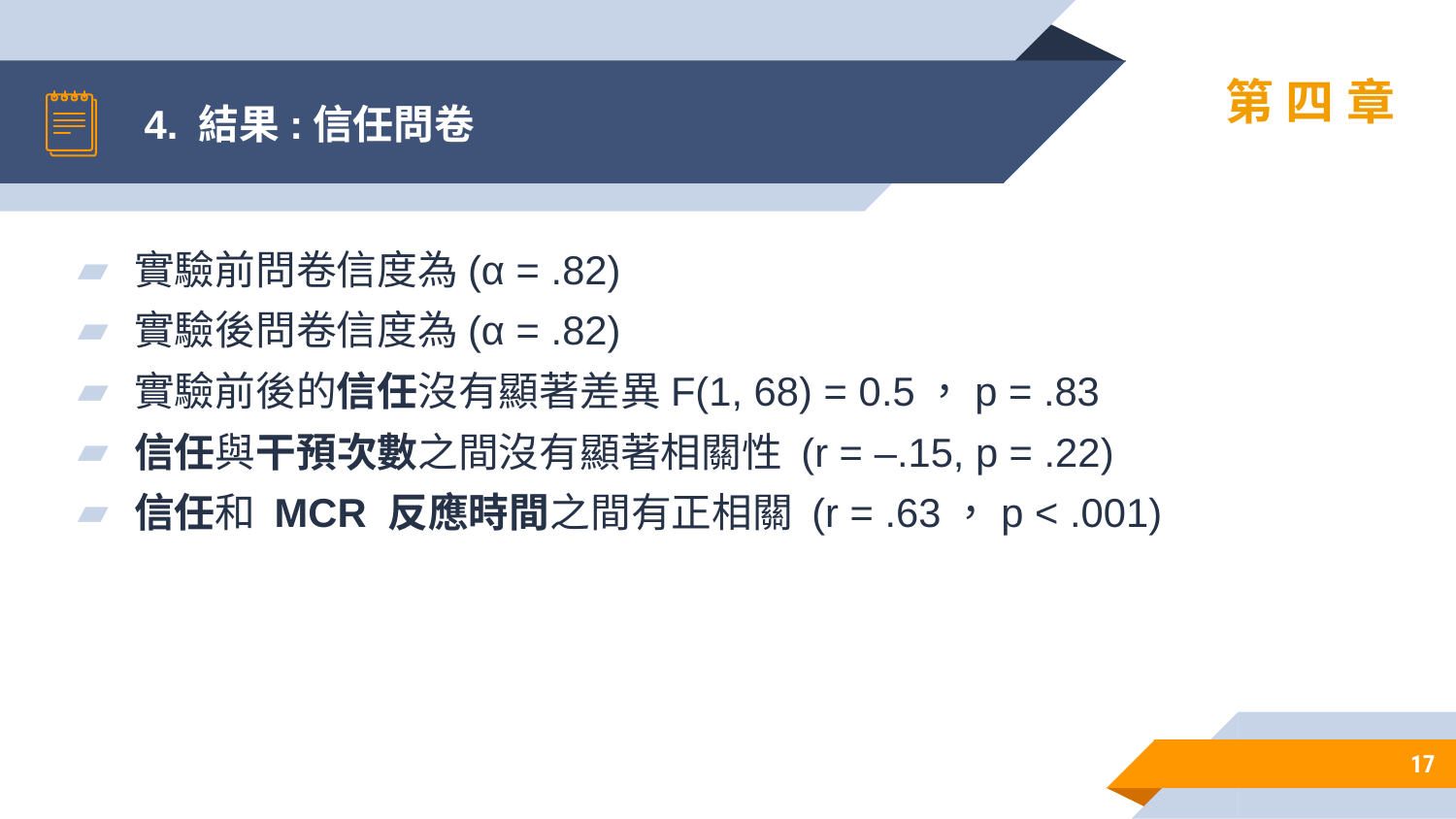

# 4. 結果:信任問卷
第四章

實驗前問卷信度為(α = .82)
實驗後問卷信度為(α = .82)
實驗前後的信任沒有顯著差異F(1, 68) = 0.5，p = .83
信任與干預次數之間沒有顯著相關性 (r = –.15, p = .22)
信任和 MCR 反應時間之間有正相關 (r = .63，p < .001)

17